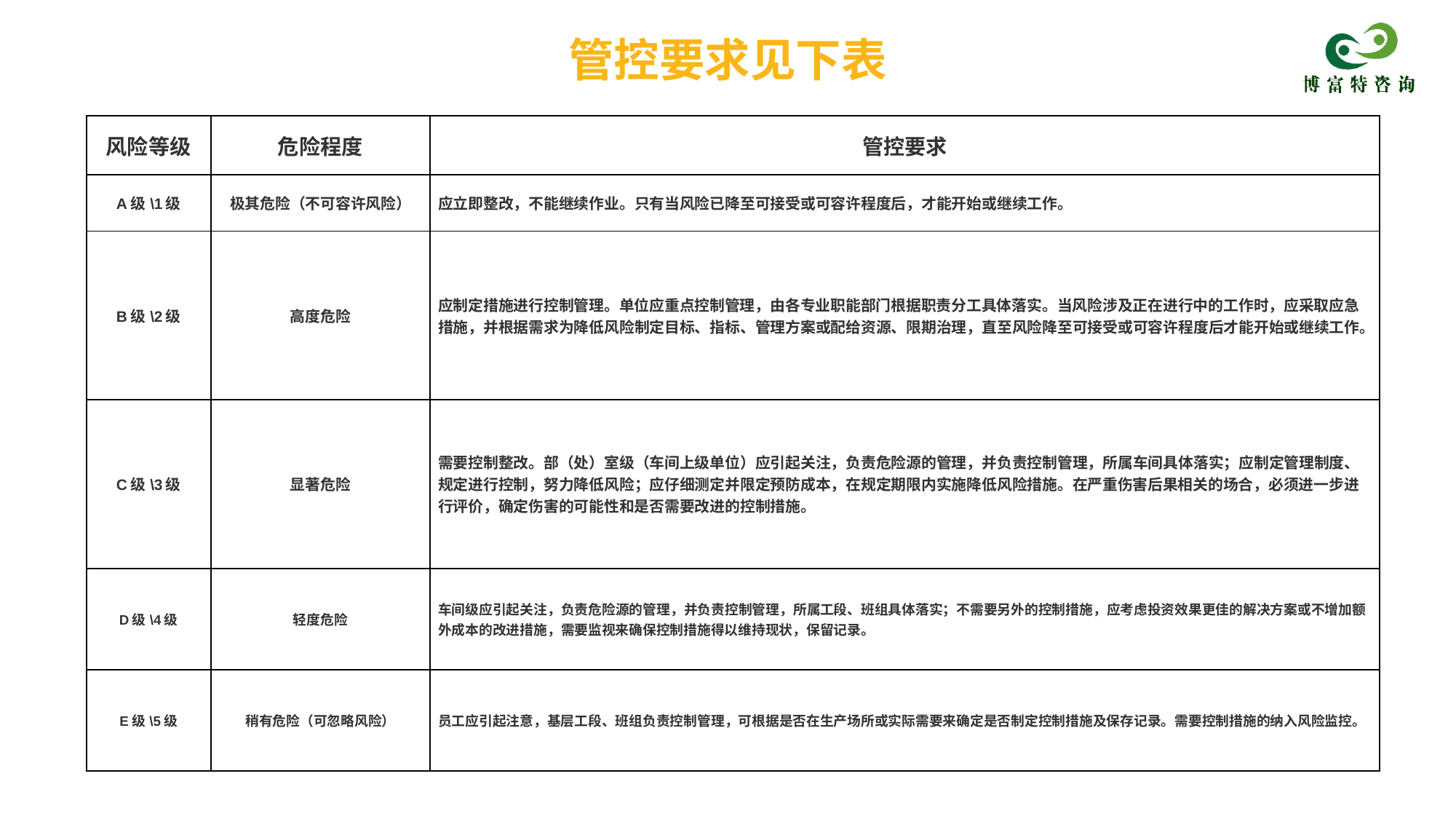

管控要求见下表
| 风险等级 | 危险程度 | 管控要求 |
| --- | --- | --- |
| A级\1级 | 极其危险（不可容许风险） | 应立即整改，不能继续作业。只有当风险已降至可接受或可容许程度后，才能开始或继续工作。 |
| B级\2级 | 高度危险 | 应制定措施进行控制管理。单位应重点控制管理，由各专业职能部门根据职责分工具体落实。当风险涉及正在进行中的工作时，应采取应急措施，并根据需求为降低风险制定目标、指标、管理方案或配给资源、限期治理，直至风险降至可接受或可容许程度后才能开始或继续工作。 |
| C级\3级 | 显著危险 | 需要控制整改。部（处）室级（车间上级单位）应引起关注，负责危险源的管理，并负责控制管理，所属车间具体落实；应制定管理制度、规定进行控制，努力降低风险；应仔细测定并限定预防成本，在规定期限内实施降低风险措施。在严重伤害后果相关的场合，必须进一步进行评价，确定伤害的可能性和是否需要改进的控制措施。 |
| D级\4级 | 轻度危险 | 车间级应引起关注，负责危险源的管理，并负责控制管理，所属工段、班组具体落实；不需要另外的控制措施，应考虑投资效果更佳的解决方案或不增加额外成本的改进措施，需要监视来确保控制措施得以维持现状，保留记录。 |
| E级\5级 | 稍有危险（可忽略风险） | 员工应引起注意，基层工段、班组负责控制管理，可根据是否在生产场所或实际需要来确定是否制定控制措施及保存记录。需要控制措施的纳入风险监控。 |